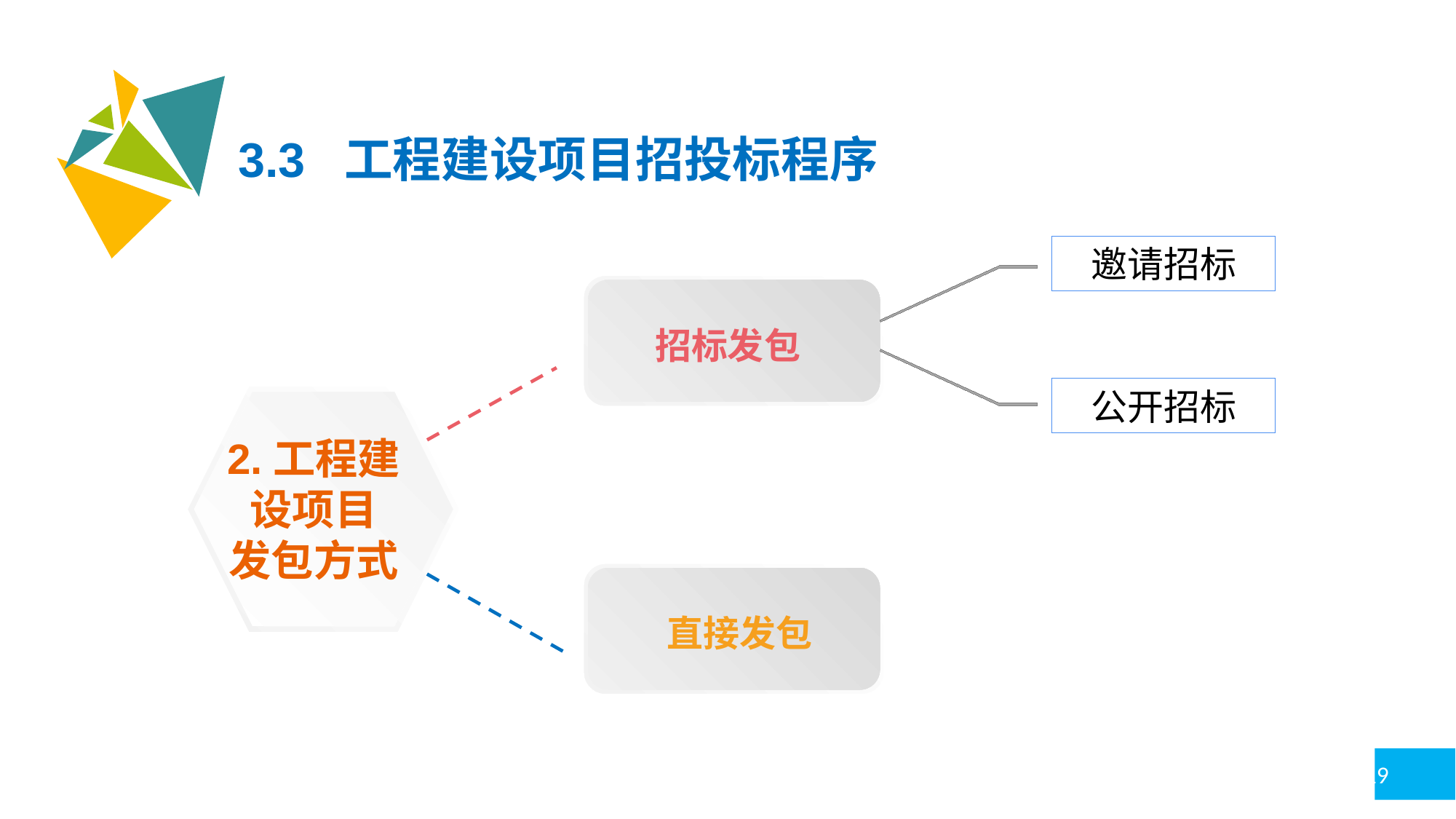

3.3  工程建设项目招投标程序

邀请招标

招标发包

公开招标

2.工程建
设项目
发包方式

直接发包